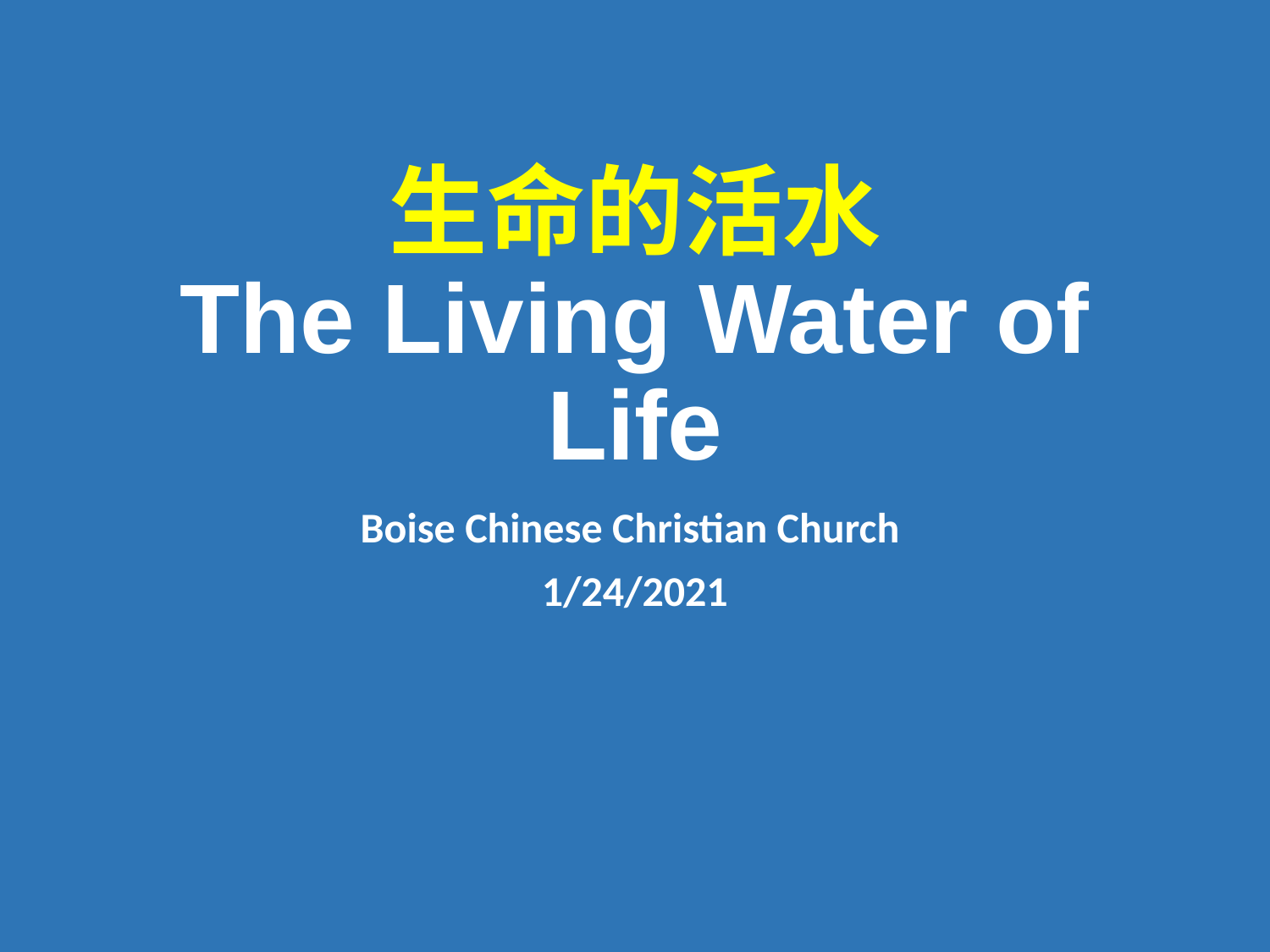

# 生命的活水 The Living Water of Life
Boise Chinese Christian Church
1/24/2021